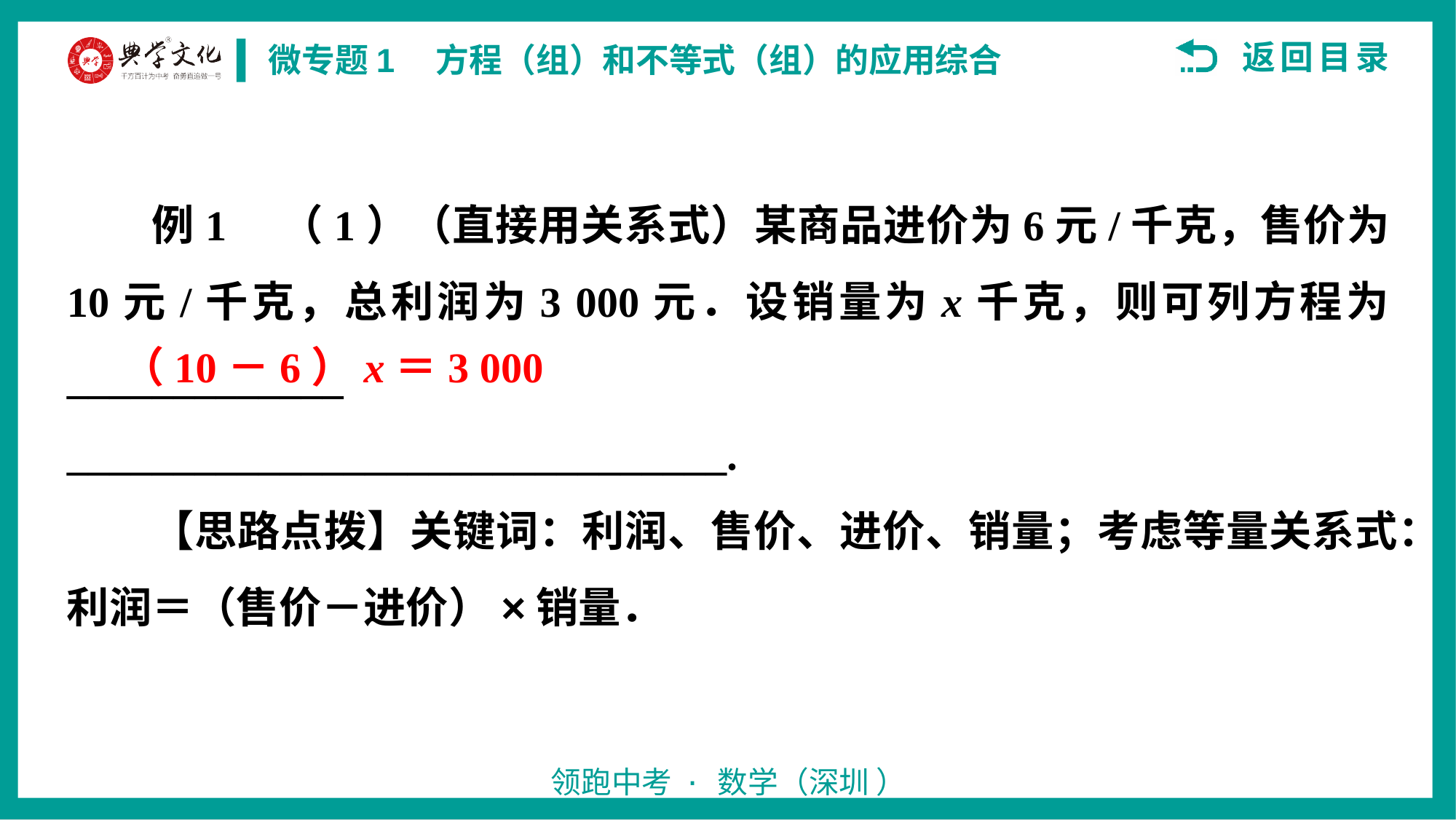

例1　（1）（直接用关系式）某商品进价为6元/千克，售价为10元/千克，总利润为3 000元．设销量为x千克，则可列方程为_____________
_______________________________.
【思路点拨】关键词：利润、售价、进价、销量；考虑等量关系式：利润＝（售价－进价）×销量．
（10－6）x＝3 000